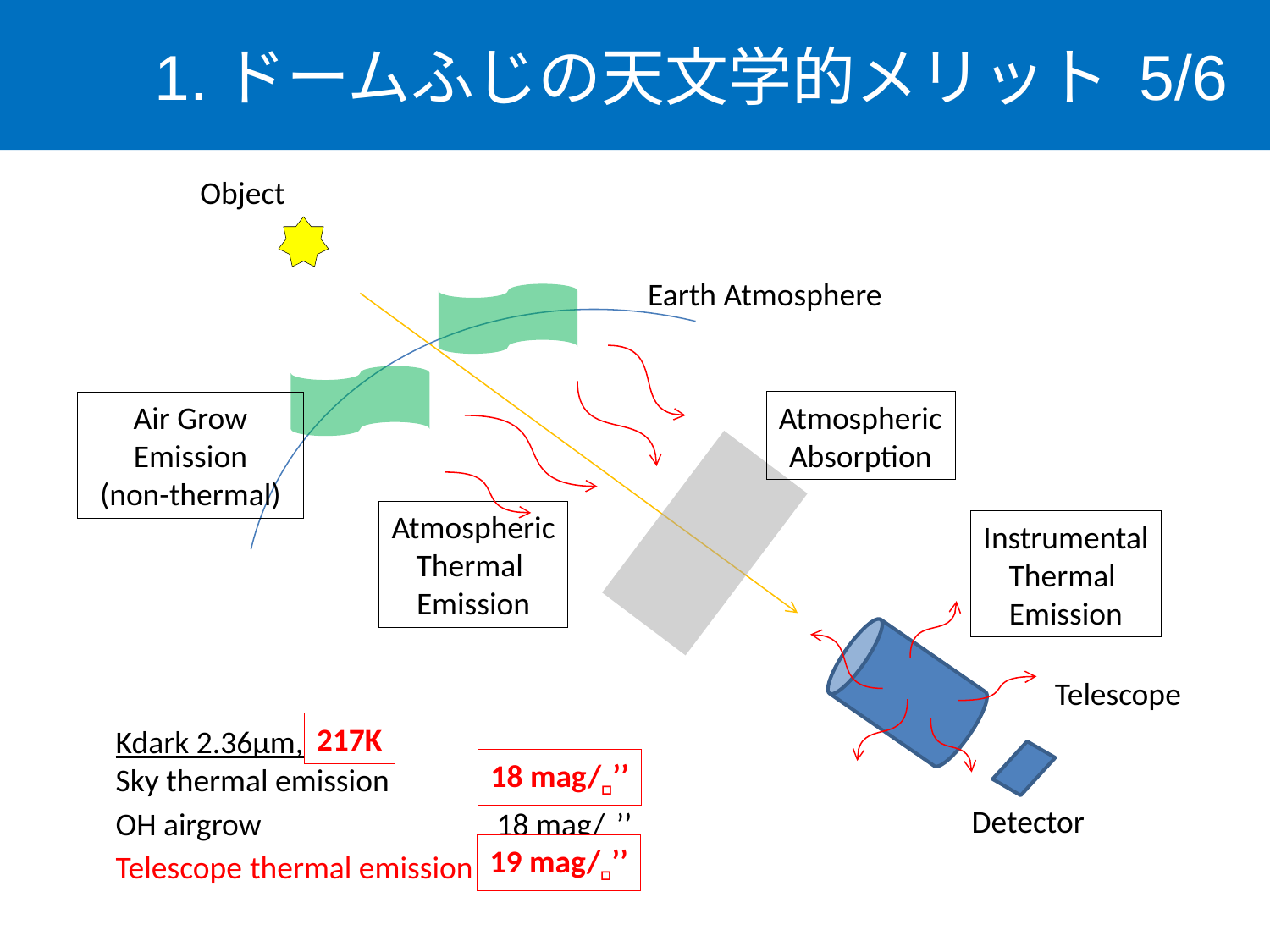

1.ドームふじの天文学的メリット 5/6
Object

Earth Atmosphere

Atmospheric
Absorption
Air Grow Emission
(non-thermal)

Atmospheric
Thermal
Emission
Instrumental
Thermal
Emission

Telescope
217K
Kdark 2.36μm, 273K
Sky thermal emission 	17 mag/□’’
OH airgrow		18 mag/□’’
Telescope	 thermal emission	13 mag/ □’’

18 mag/□’’
Detector
19 mag/□’’